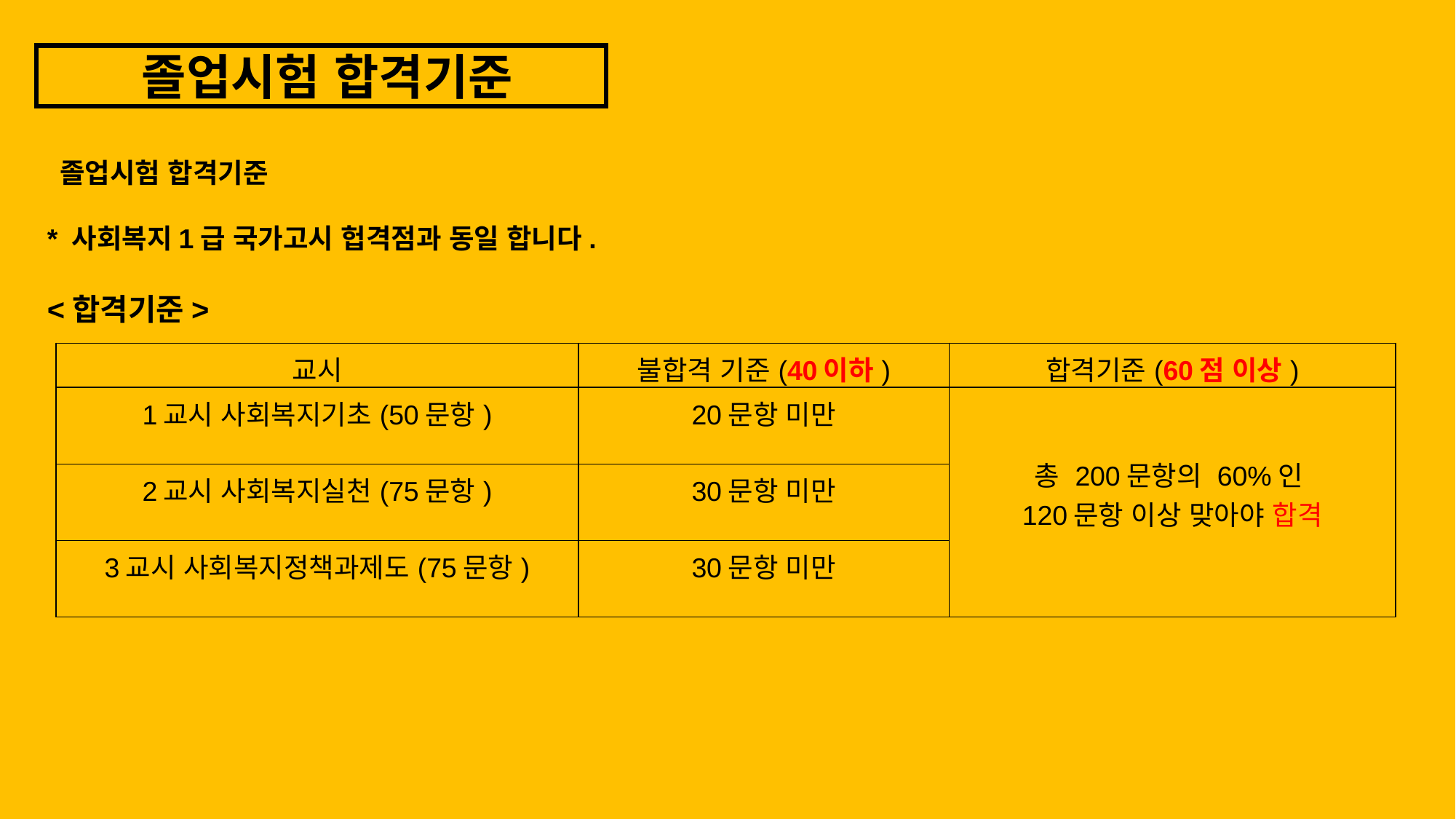

졸업시험 합격기준
 졸업시험 합격기준
* 사회복지1급 국가고시 헙격점과 동일 합니다.
<합격기준>
| 교시 | 불합격 기준(40이하) | 합격기준(60점 이상) |
| --- | --- | --- |
| 1교시 사회복지기초(50문항) | 20문항 미만 | 총 200문항의 60%인 120문항 이상 맞아야 합격 |
| 2교시 사회복지실천(75문항) | 30문항 미만 |  |
| 3교시 사회복지정책과제도(75문항) | 30문항 미만 |  |